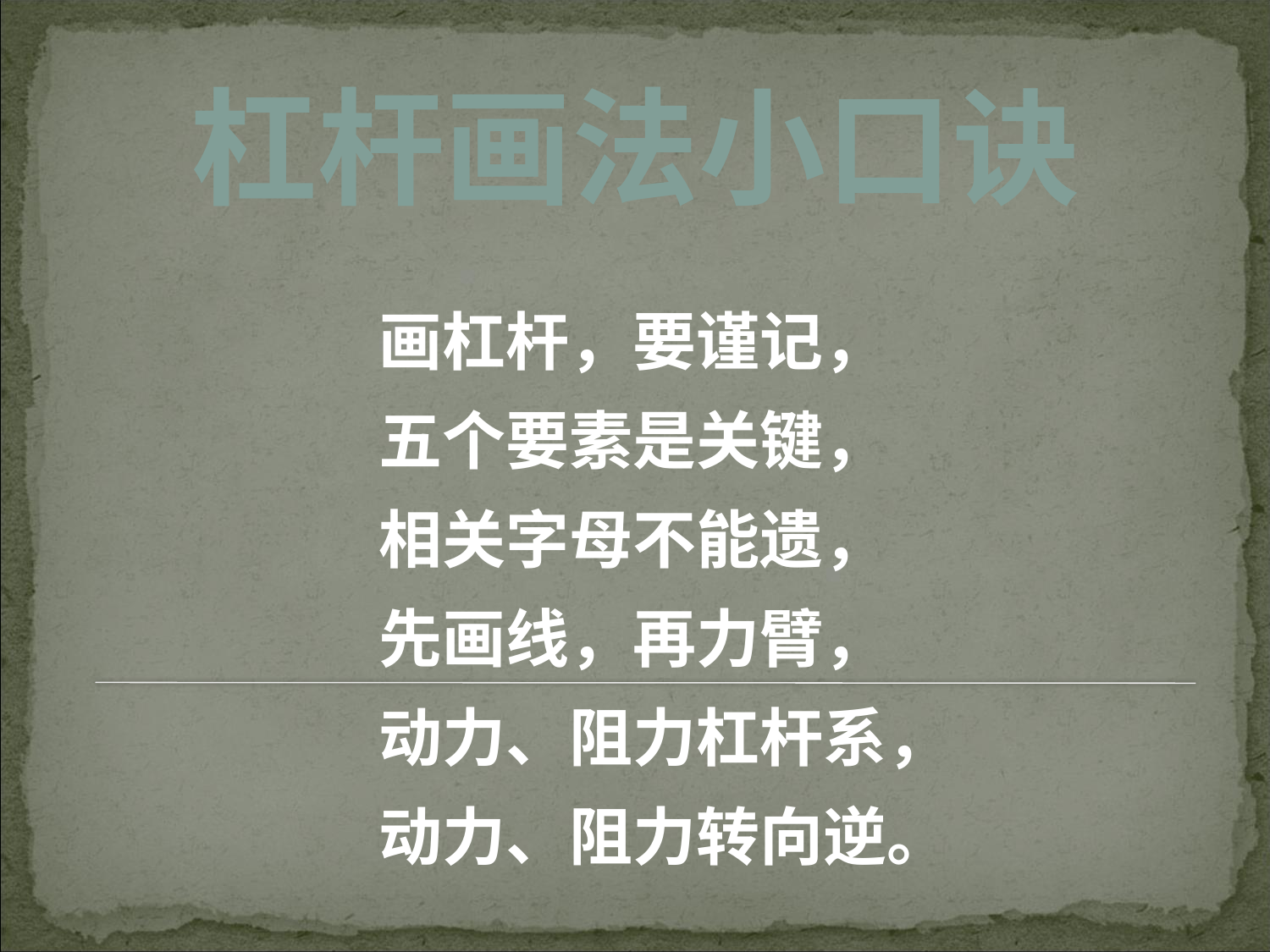

杠杆画法小口诀
画杠杆，要谨记，
五个要素是关键，
相关字母不能遗，
先画线，再力臂，
动力、阻力杠杆系，
动力、阻力转向逆。